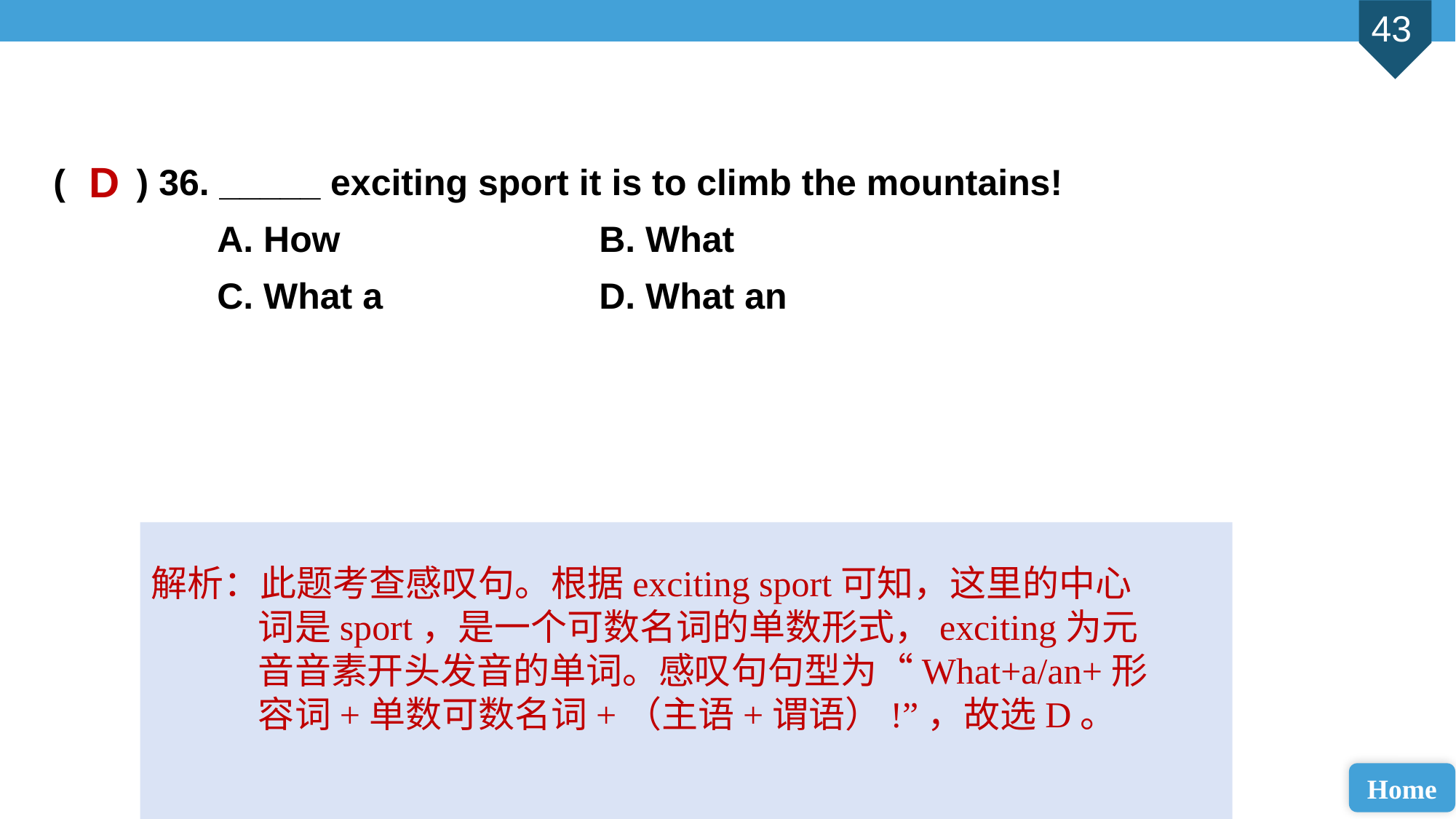

(       ) 36. _____ exciting sport it is to climb the mountains!
A. How 			B. What
C. What a 		D. What an
D

解析：此题考查感叹句。根据exciting sport可知，这里的中心词是sport，是一个可数名词的单数形式，exciting为元音音素开头发音的单词。感叹句句型为“What+a/an+形容词+单数可数名词+（主语+谓语）!”，故选D。